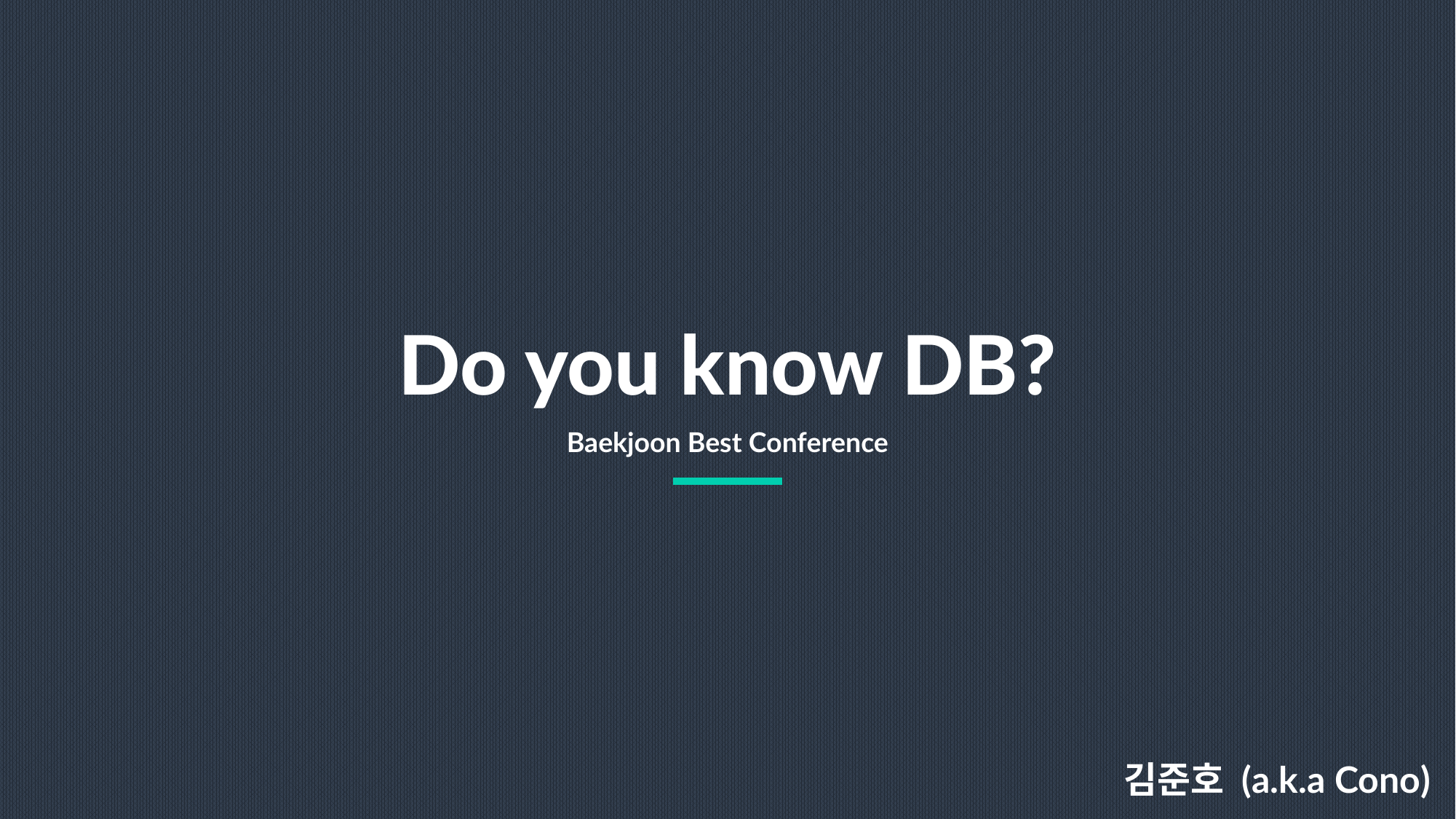

Do you know DB?
Baekjoon Best Conference
김준호 (a.k.a Cono)